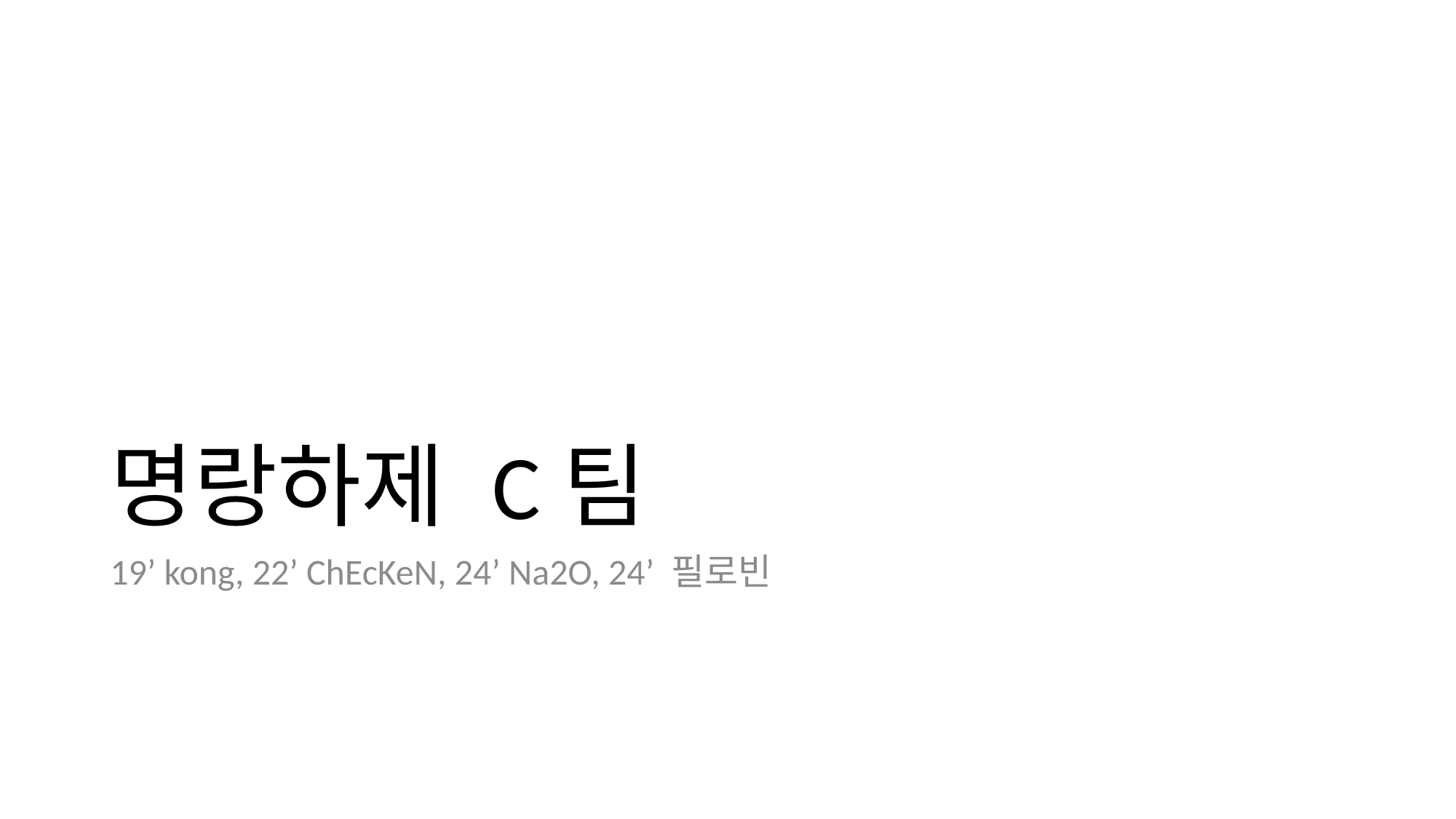

# 명랑하제 C팀
19’ kong, 22’ ChEcKeN, 24’ Na2O, 24’ 필로빈